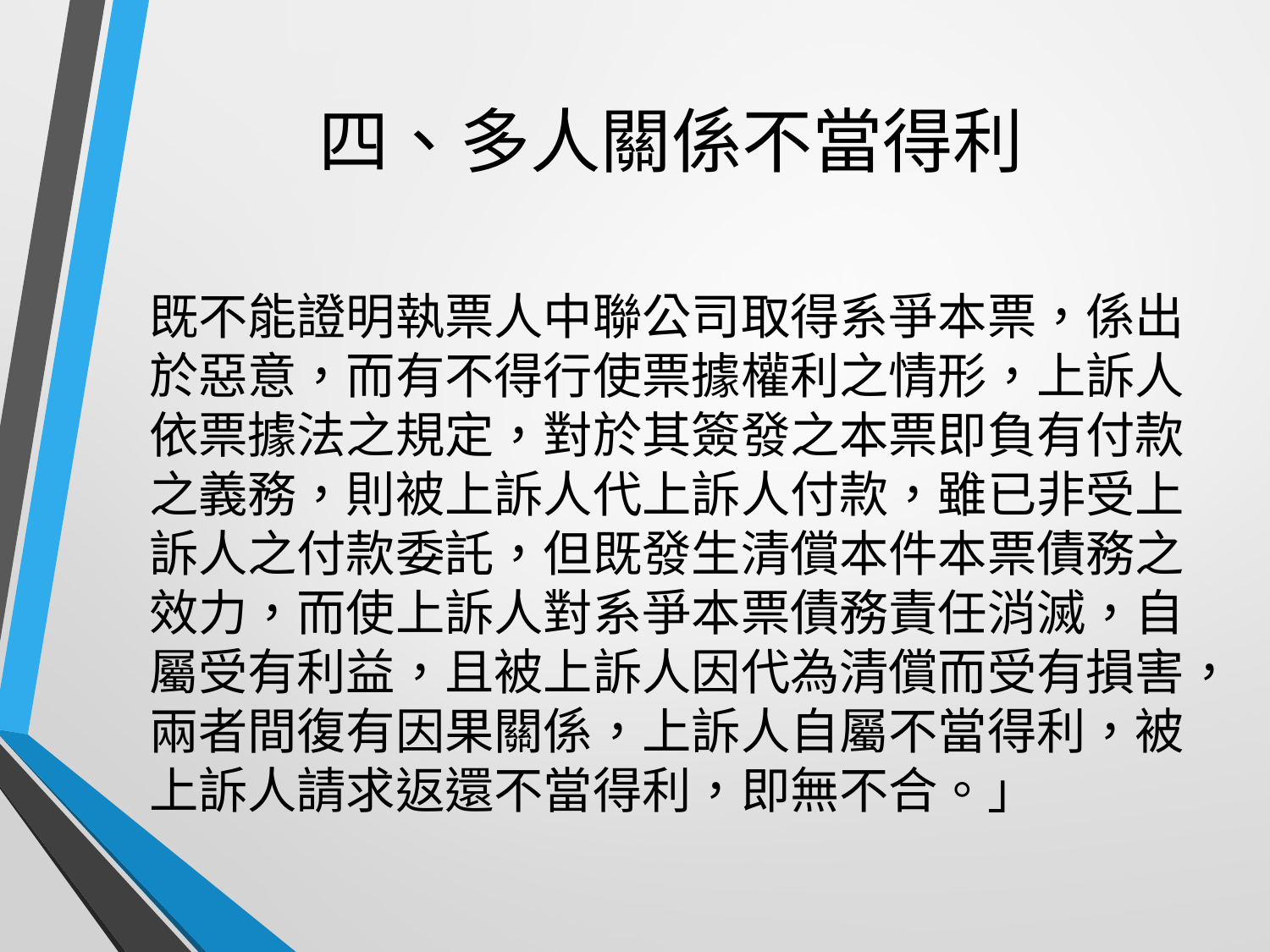

# 四、多人關係不當得利
既不能證明執票人中聯公司取得系爭本票，係出於惡意，而有不得行使票據權利之情形，上訴人依票據法之規定，對於其簽發之本票即負有付款之義務，則被上訴人代上訴人付款，雖已非受上訴人之付款委託，但既發生清償本件本票債務之效力，而使上訴人對系爭本票債務責任消滅，自屬受有利益，且被上訴人因代為清償而受有損害，兩者間復有因果關係，上訴人自屬不當得利，被上訴人請求返還不當得利，即無不合。」